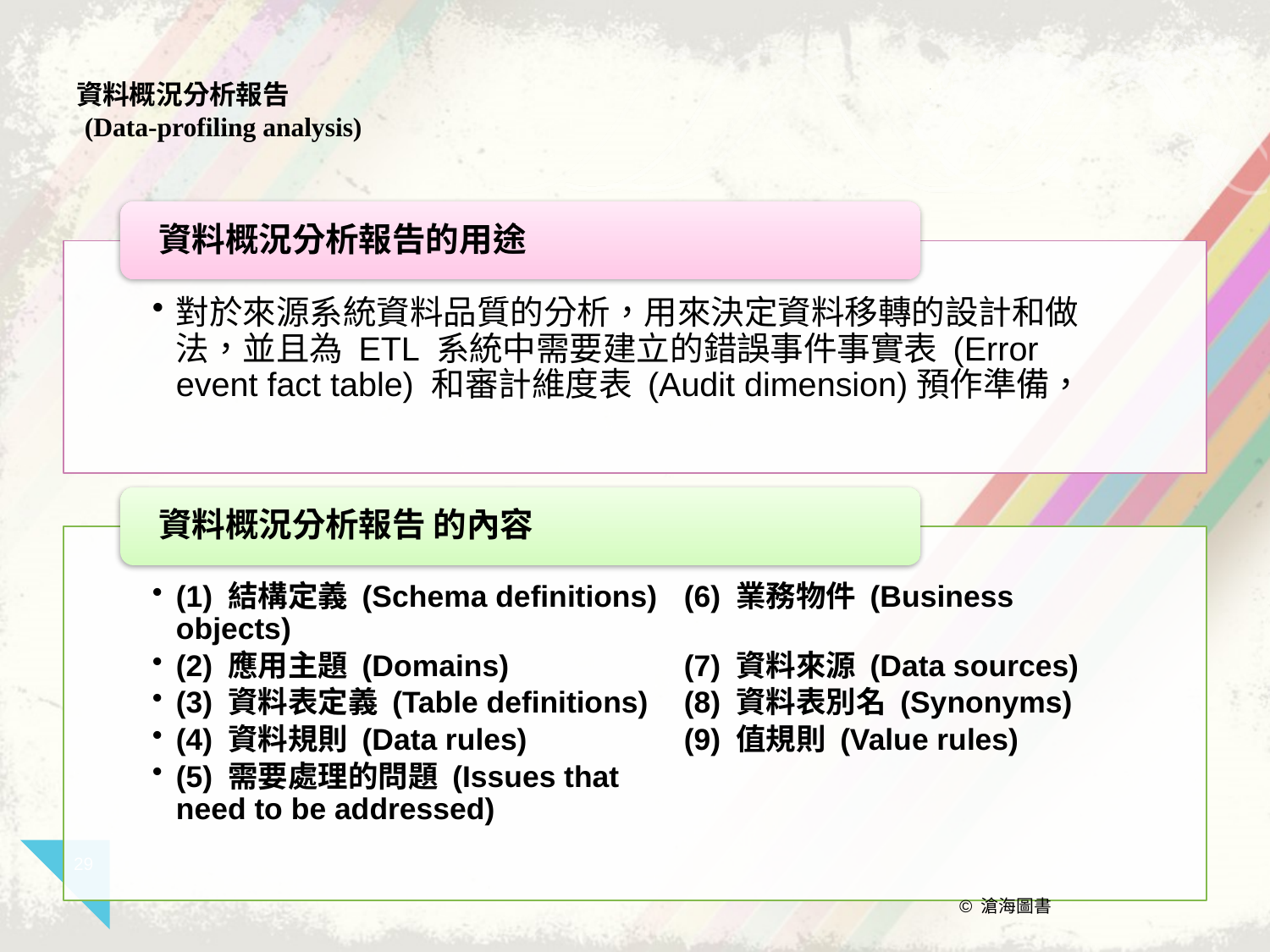

# 資料概況分析報告 (Data-profiling analysis)
對於來源系統資料品質的分析，用來決定資料移轉的設計和做法，並且為 ETL 系統中需要建立的錯誤事件事實表 (Error event fact table) 和審計維度表 (Audit dimension)預作準備，
資料概況分析報告的用途
(1) 結構定義 (Schema definitions)	(6) 業務物件 (Business objects)
(2) 應用主題 (Domains)		(7) 資料來源 (Data sources)
(3) 資料表定義 (Table definitions)	(8) 資料表別名 (Synonyms)
(4) 資料規則 (Data rules)		(9) 值規則 (Value rules)
(5) 需要處理的問題 (Issues that
need to be addressed)
資料概況分析報告 的內容
29
© 滄海圖書